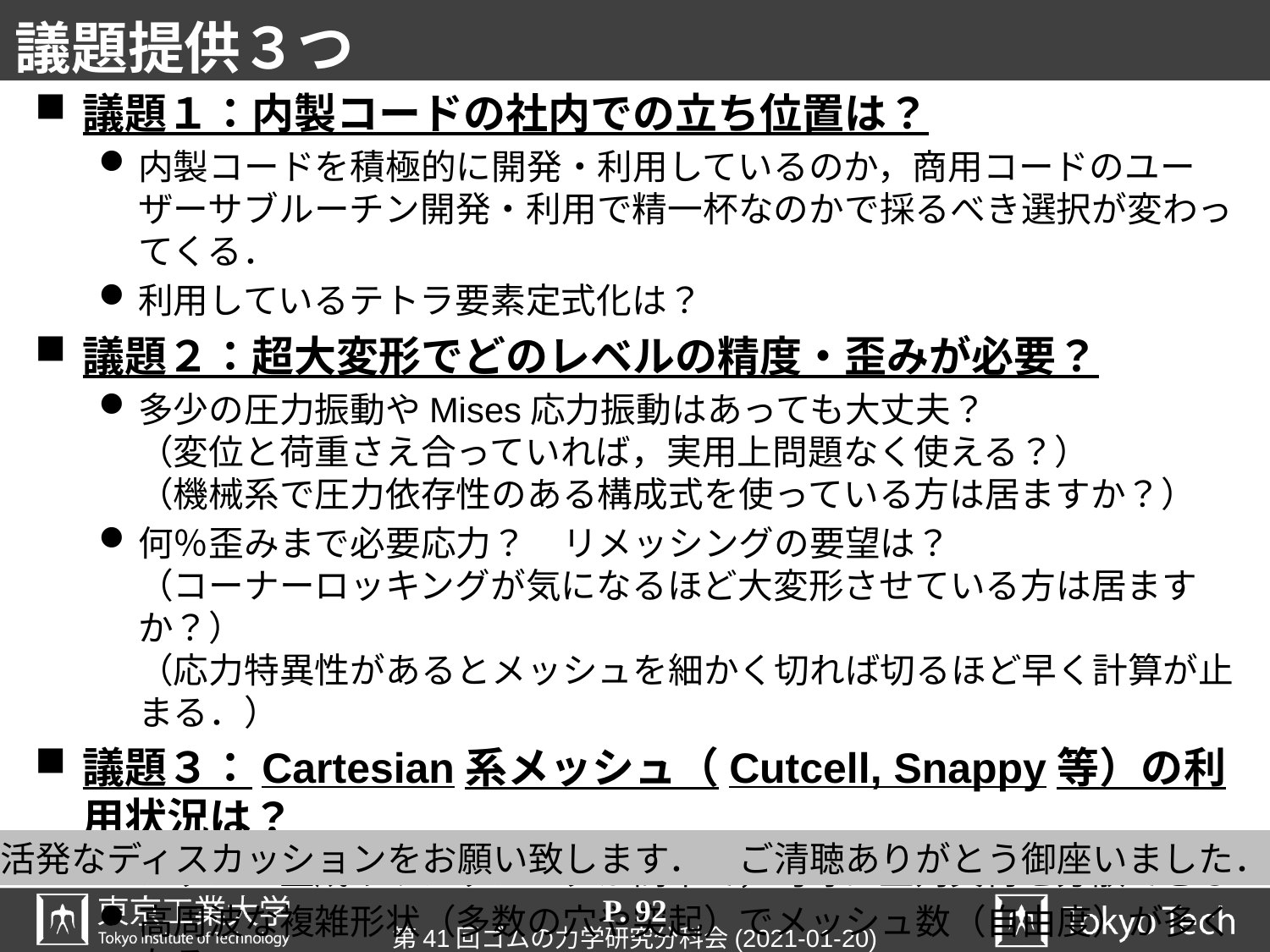

# 議題提供３つ
議題１：内製コードの社内での立ち位置は？
内製コードを積極的に開発・利用しているのか，商用コードのユーザーサブルーチン開発・利用で精一杯なのかで採るべき選択が変わってくる．
利用しているテトラ要素定式化は？
議題２：超大変形でどのレベルの精度・歪みが必要？
多少の圧力振動やMises応力振動はあっても大丈夫？
（変位と荷重さえ合っていれば，実用上問題なく使える？）
（機械系で圧力依存性のある構成式を使っている方は居ますか？）
何％歪みまで必要応力？　リメッシングの要望は？
（コーナーロッキングが気になるほど大変形させている方は居ますか？）
（応力特異性があるとメッシュを細かく切れば切るほど早く計算が止まる．）
議題３：Cartesian系メッシュ（Cutcell, Snappy等）の利用状況は？
メッシュ生成やリメッシングが簡単で，均等に並列負荷を分散できる．
高周波な複雑形状（多数の穴や突起）でメッシュ数（自由度）が多くなる．
Hanging節点や多面体セルが出現．動解析には不向き（反射が起こる）．

活発なディスカッションをお願い致します．　ご清聴ありがとう御座いました．
P. 92